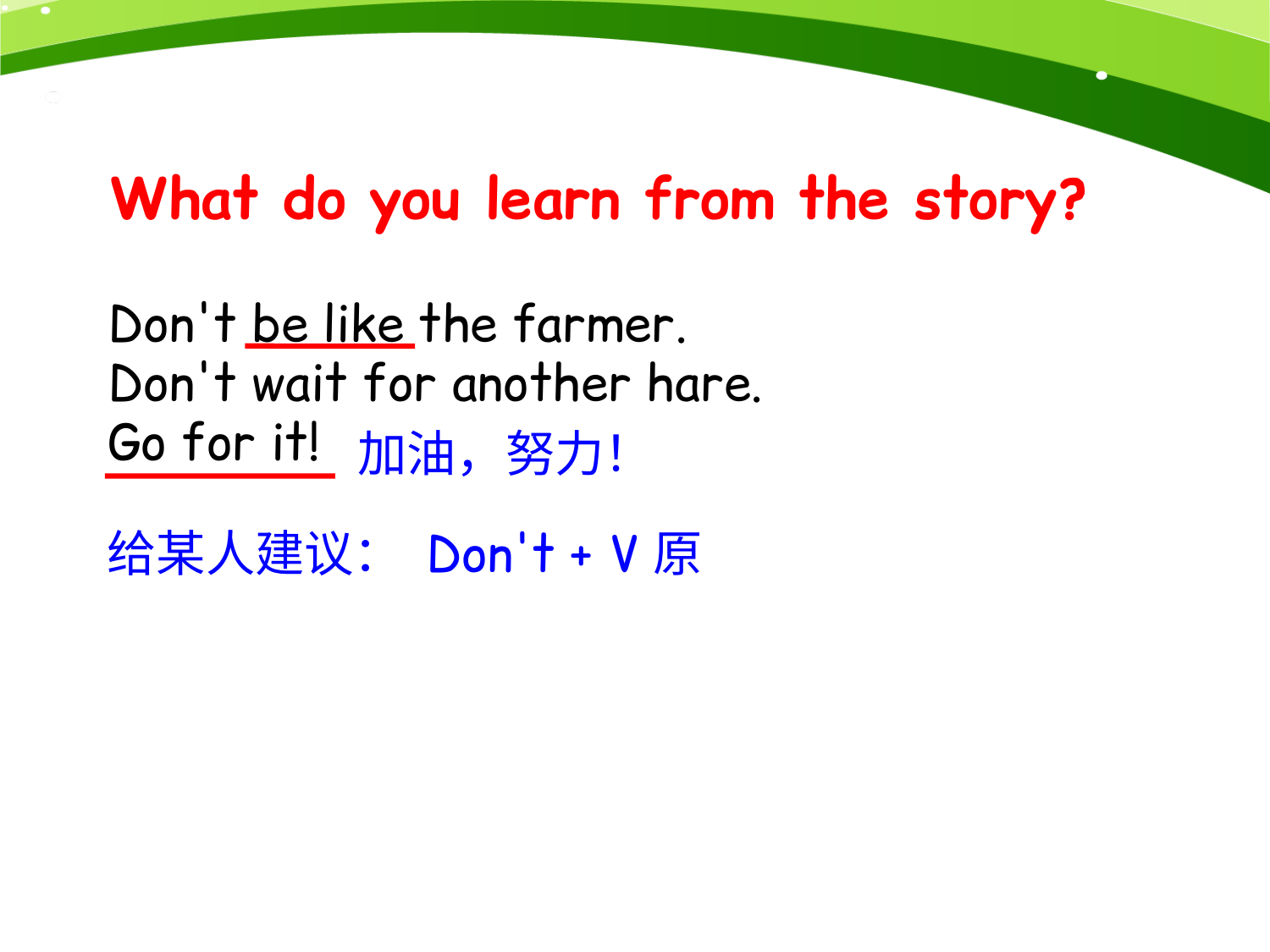

What do you learn from the story?
Don't be like the farmer. Don't wait for another hare. Go for it!

加油，努力！

给某人建议： Don't + V原